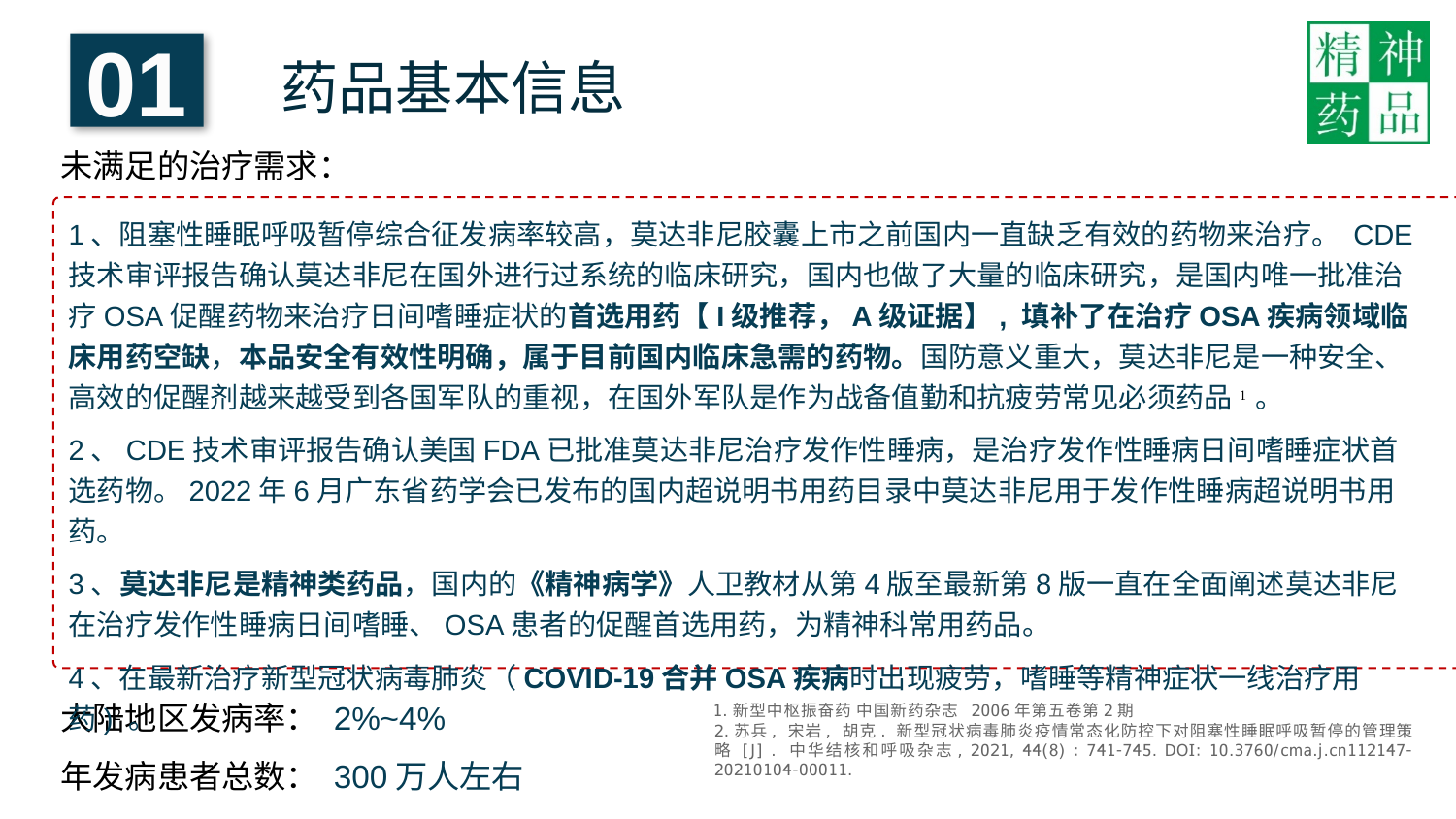

01
药品基本信息
未满足的治疗需求：

大陆地区发病率： 2%~4%
年发病患者总数： 300万人左右

1、阻塞性睡眠呼吸暂停综合征发病率较高，莫达非尼胶囊上市之前国内一直缺乏有效的药物来治疗。 CDE技术审评报告确认莫达非尼在国外进行过系统的临床研究，国内也做了大量的临床研究，是国内唯一批准治疗OSA促醒药物来治疗日间嗜睡症状的首选用药【I级推荐，A级证据】, 填补了在治疗OSA疾病领域临床用药空缺，本品安全有效性明确，属于目前国内临床急需的药物。国防意义重大，莫达非尼是一种安全、高效的促醒剂越来越受到各国军队的重视，在国外军队是作为战备值勤和抗疲劳常见必须药品1 。
2、CDE技术审评报告确认美国FDA已批准莫达非尼治疗发作性睡病，是治疗发作性睡病日间嗜睡症状首选药物。2022年6月广东省药学会已发布的国内超说明书用药目录中莫达非尼用于发作性睡病超说明书用药。
3、莫达非尼是精神类药品，国内的《精神病学》人卫教材从第4版至最新第8版一直在全面阐述莫达非尼在治疗发作性睡病日间嗜睡、OSA患者的促醒首选用药，为精神科常用药品。
4、在最新治疗新型冠状病毒肺炎（COVID-19合并OSA疾病时出现疲劳，嗜睡等精神症状一线治疗用药)2。
1.新型中枢振奋药 中国新药杂志  2006年第五卷第2期
2.苏兵, 宋岩, 胡克. 新型冠状病毒肺炎疫情常态化防控下对阻塞性睡眠呼吸暂停的管理策略 [J] . 中华结核和呼吸杂志, 2021, 44(8) : 741-745. DOI: 10.3760/cma.j.cn112147-20210104-00011.